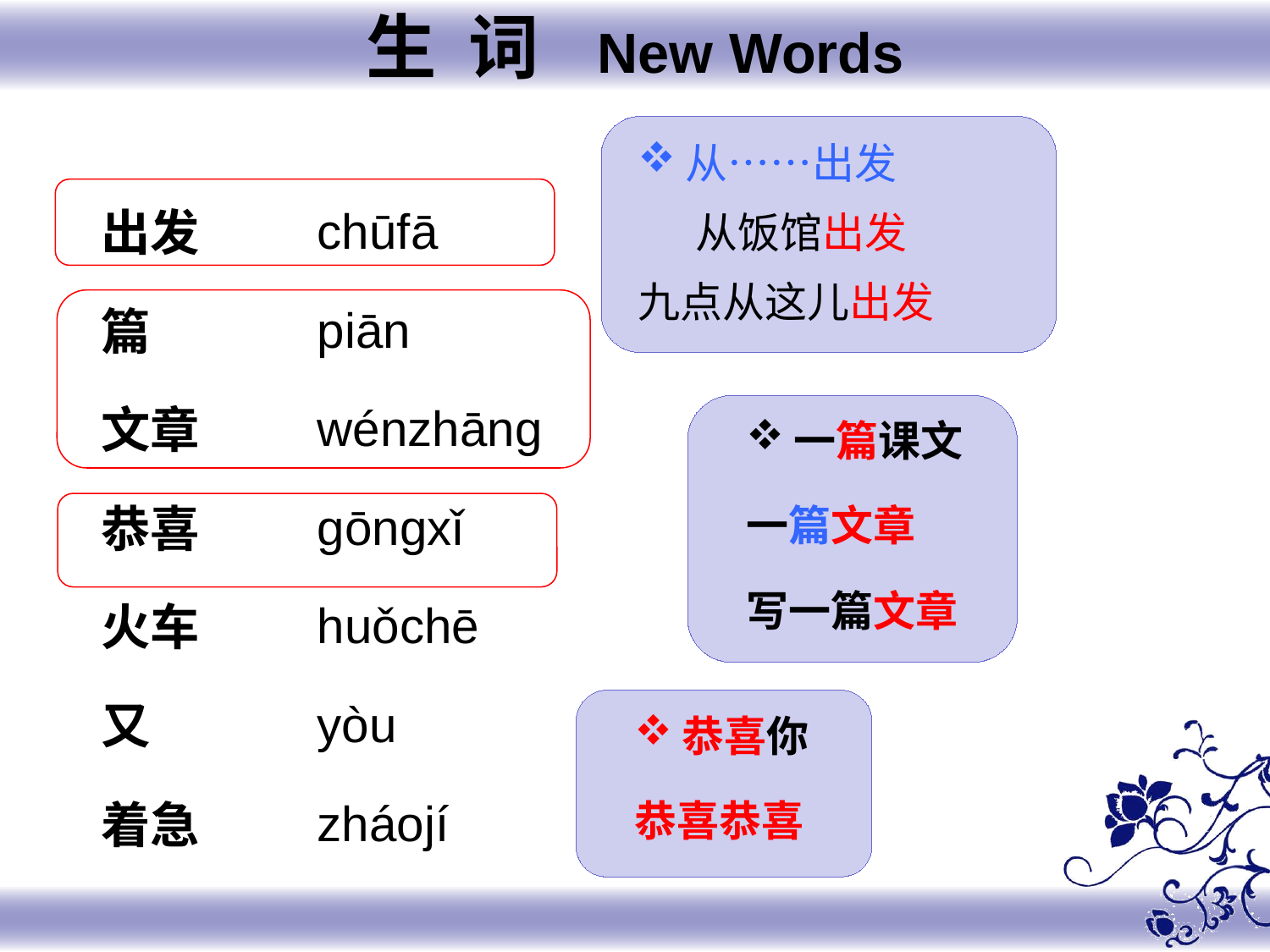

生  词   New Words
从……出发
     从饭馆出发
九点从这儿出发

chūfā
piān
wénzhānɡ
ɡōnɡxǐ
huǒchē
yòu
zháojí

出发
篇
文章
恭喜
火车
又
着急

一篇课文
一篇文章
写一篇文章

恭喜你
恭喜恭喜